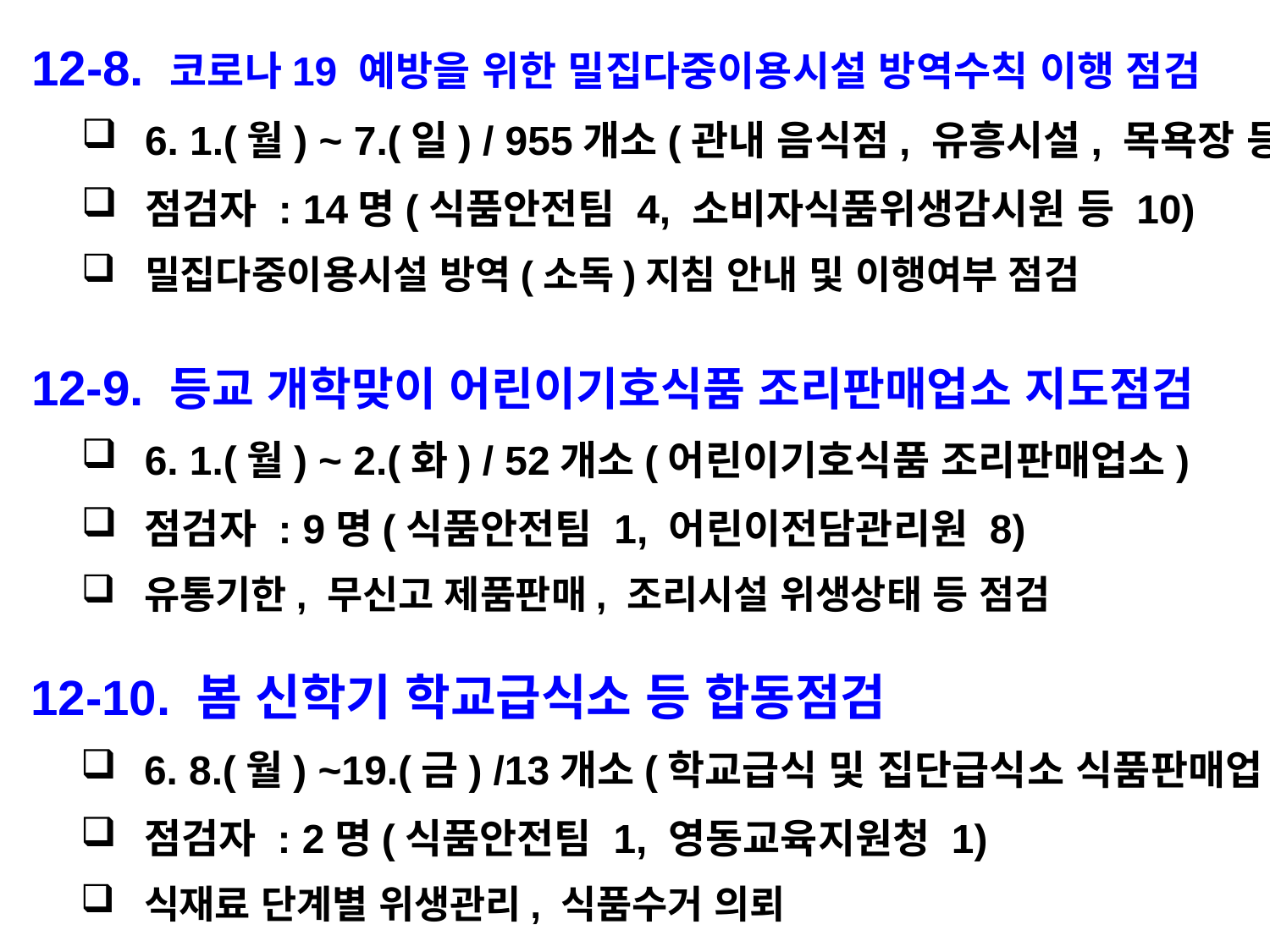

12-8. 코로나19 예방을 위한 밀집다중이용시설 방역수칙 이행 점검
6. 1.(월) ~ 7.(일) / 955개소(관내 음식점, 유흥시설, 목욕장 등)
점검자 : 14명(식품안전팀 4, 소비자식품위생감시원 등 10)
밀집다중이용시설 방역(소독)지침 안내 및 이행여부 점검
 12-9. 등교 개학맞이 어린이기호식품 조리판매업소 지도점검
6. 1.(월) ~ 2.(화) / 52개소(어린이기호식품 조리판매업소)
점검자 : 9명(식품안전팀 1, 어린이전담관리원 8)
유통기한, 무신고 제품판매, 조리시설 위생상태 등 점검
 12-10. 봄 신학기 학교급식소 등 합동점검
6. 8.(월) ~19.(금) /13개소(학교급식 및 집단급식소 식품판매업)
점검자 : 2명(식품안전팀 1, 영동교육지원청 1)
식재료 단계별 위생관리, 식품수거 의뢰